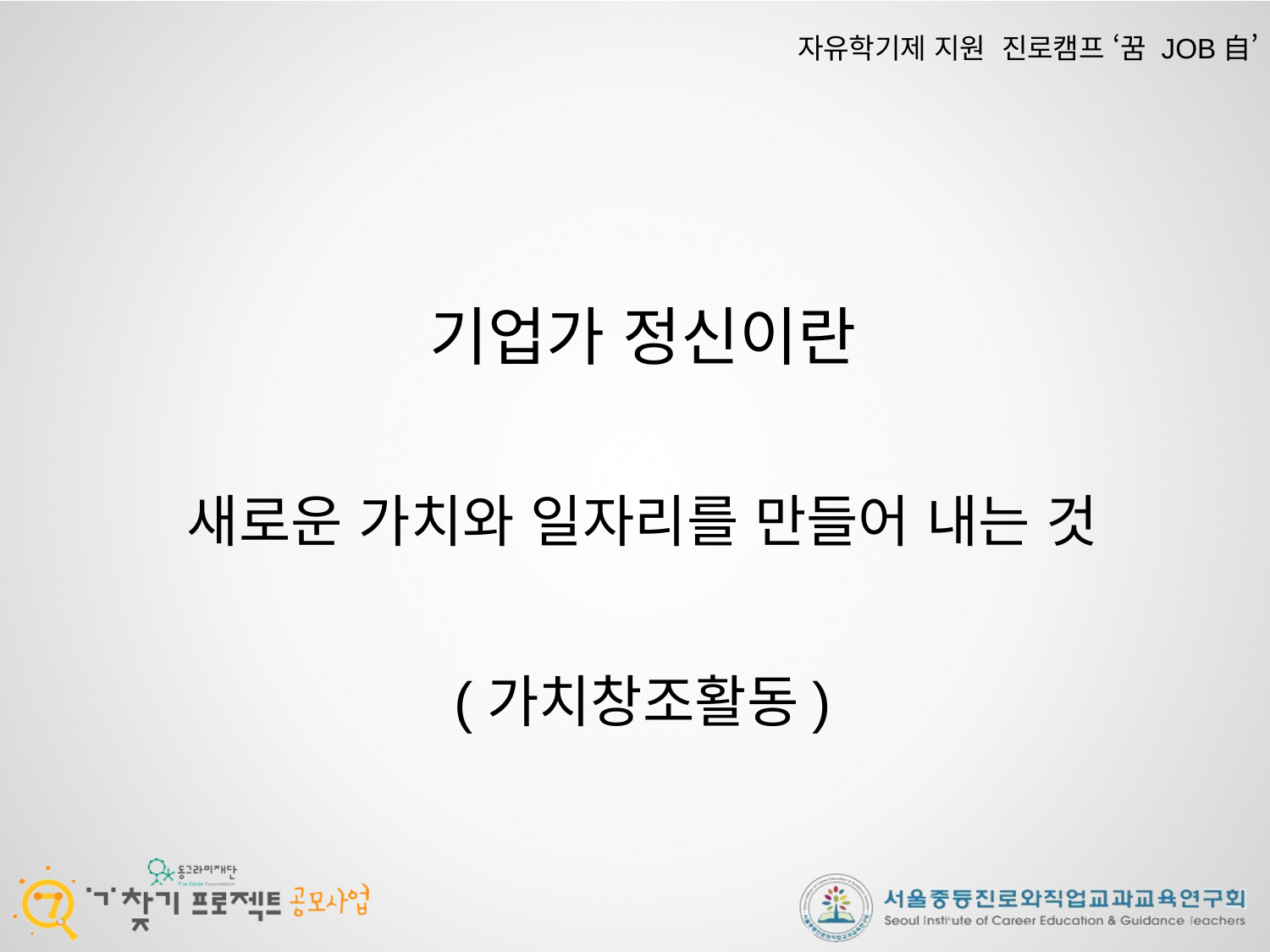

# 자유학기제 지원  진로캠프 ‘꿈 JOB自’
기업가 정신이란
새로운 가치와 일자리를 만들어 내는 것
(가치창조활동)